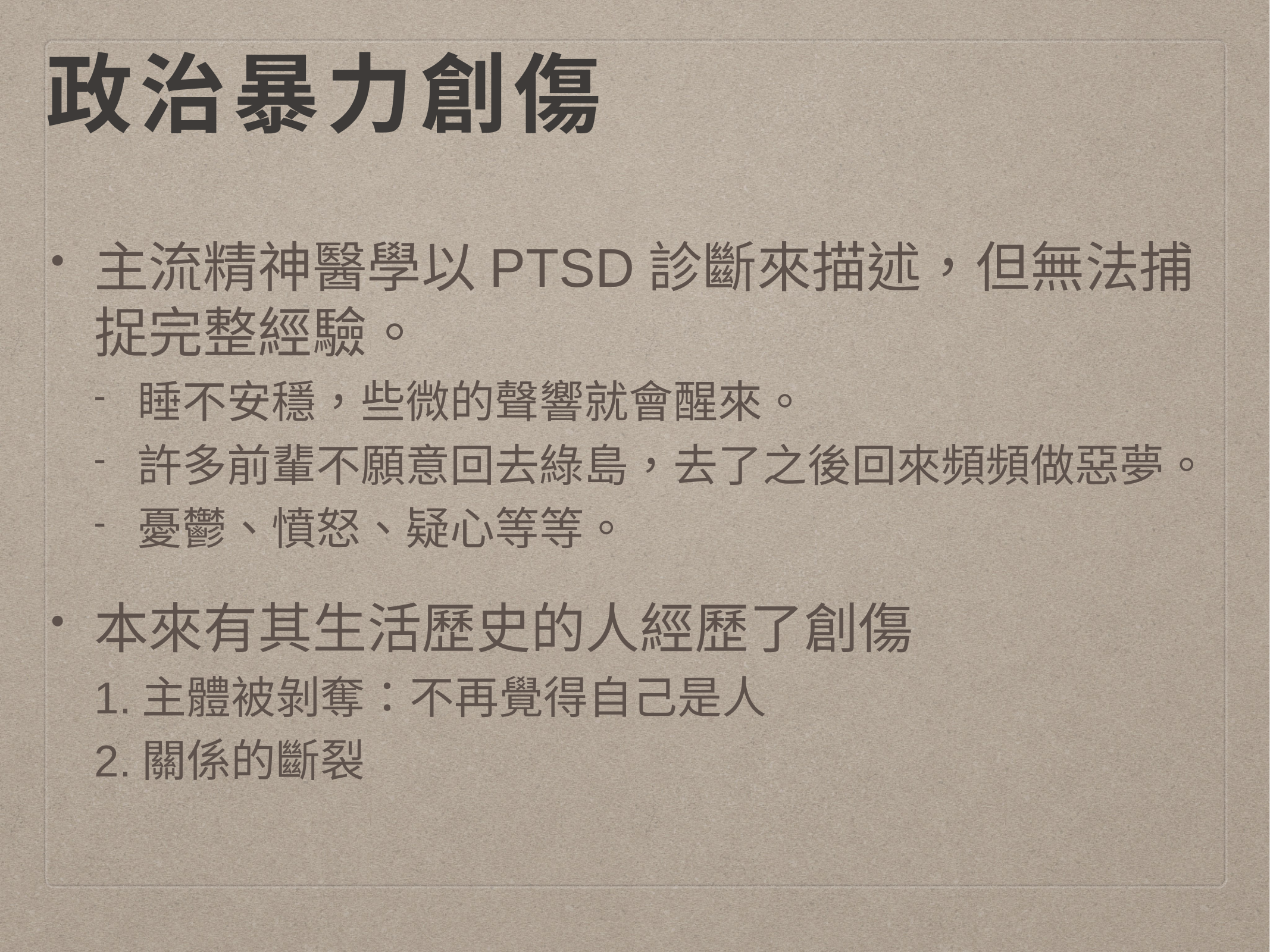

# 政治暴力創傷
主流精神醫學以PTSD診斷來描述，但無法捕捉完整經驗。
睡不安穩，些微的聲響就會醒來。
許多前輩不願意回去綠島，去了之後回來頻頻做惡夢。
憂鬱、憤怒、疑心等等。
本來有其生活歷史的人經歷了創傷
1.主體被剝奪：不再覺得自己是人
2.關係的斷裂